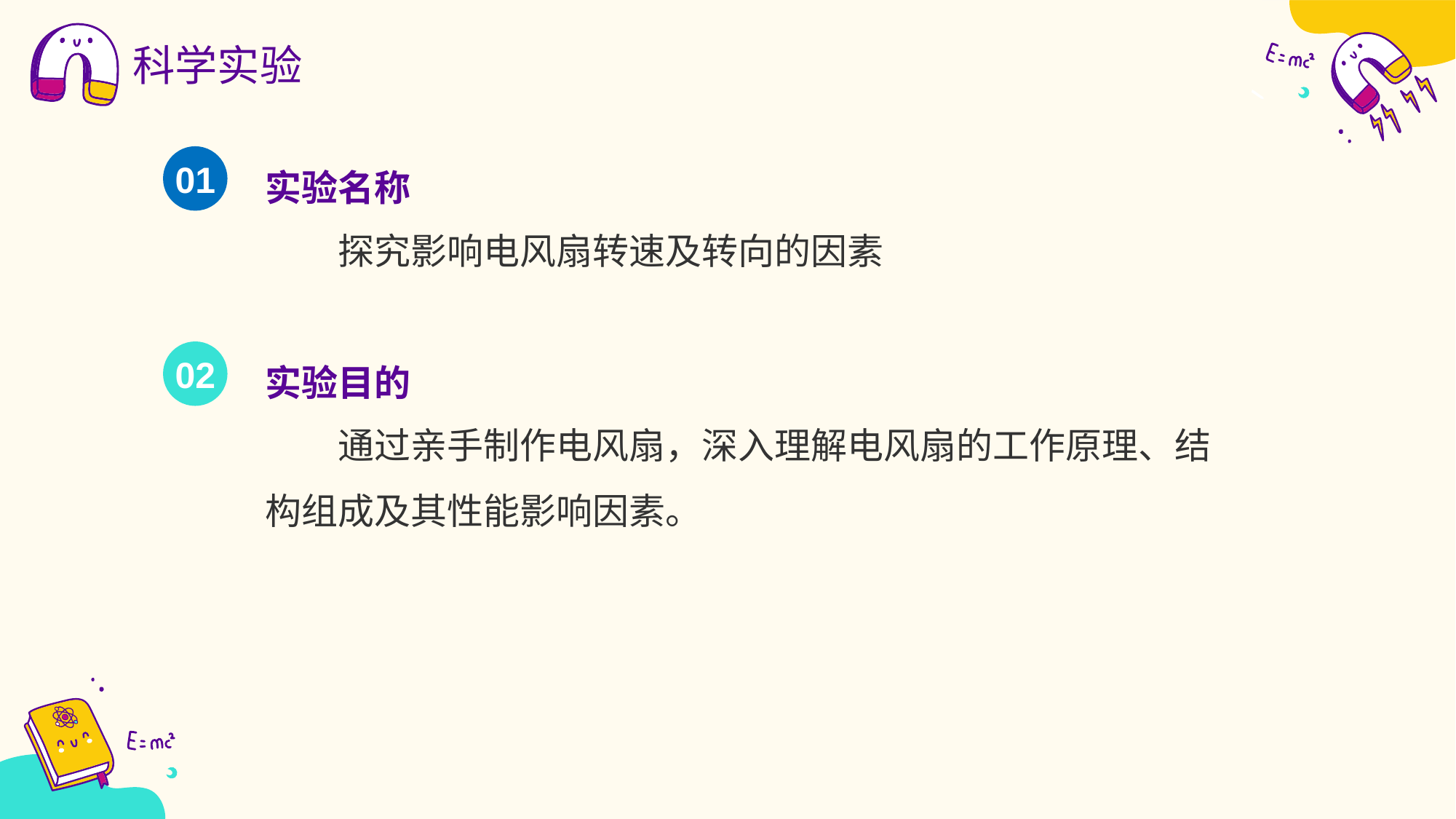

科学实验
实验名称
01
探究影响电风扇转速及转向的因素
实验目的
02
通过亲手制作电风扇，深入理解电风扇的工作原理、结构组成及其性能影响因素。